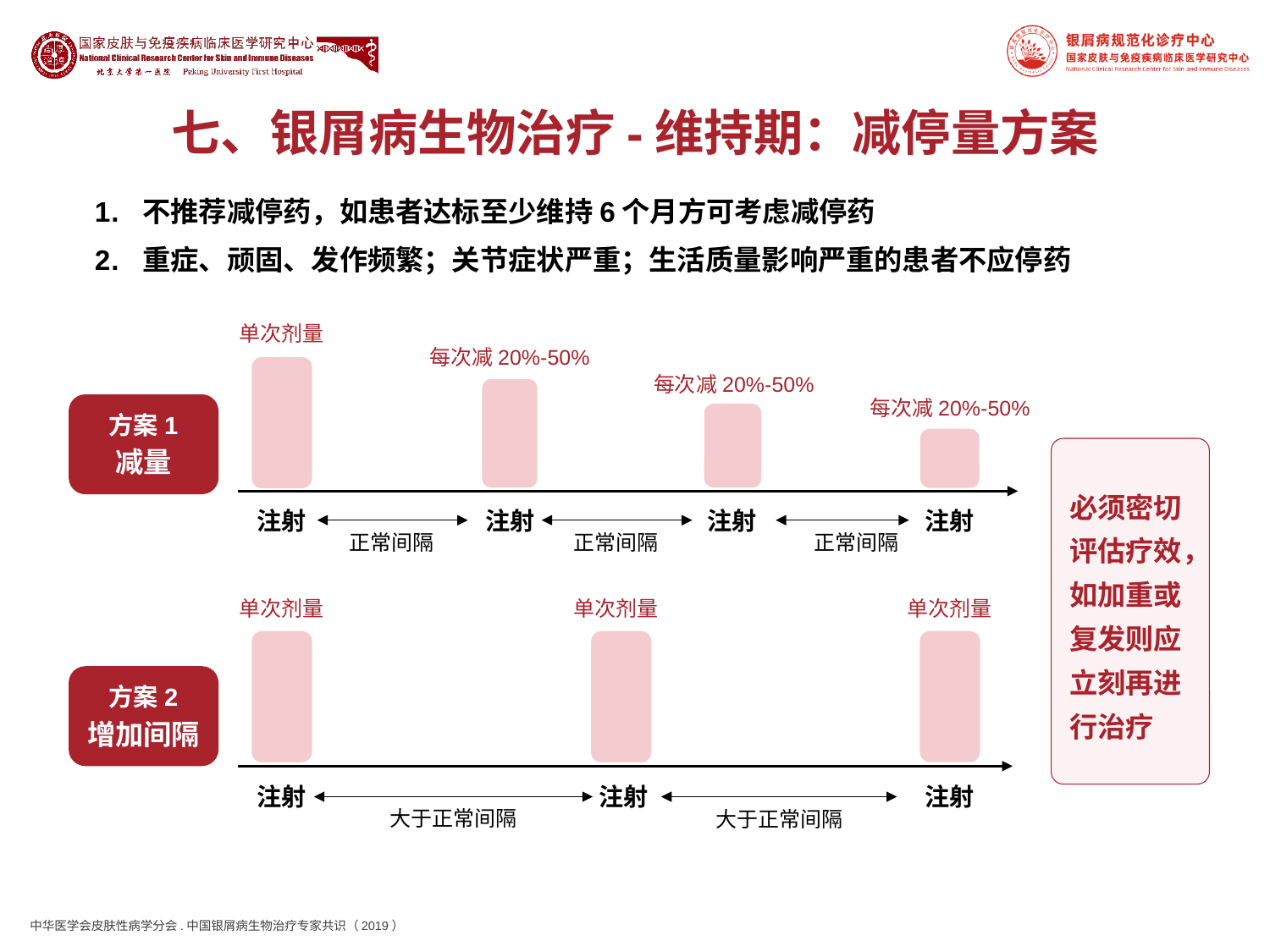

# 七、银屑病生物治疗-维持期：减停量方案

不推荐减停药，如患者达标至少维持6个月方可考虑减停药
重症、顽固、发作频繁；关节症状严重；生活质量影响严重的患者不应停药
单次剂量
每次减20%-50%

每次减20%-50%

每次减20%-50%
方案1
减量

必须密切评估疗效，如加重或复发则应立刻再进行治疗
注射
注射
注射
注射
正常间隔
正常间隔
正常间隔
单次剂量
单次剂量
单次剂量

方案2
增加间隔
注射
注射
注射
大于正常间隔
大于正常间隔
中华医学会皮肤性病学分会.中国银屑病生物治疗专家共识（2019）